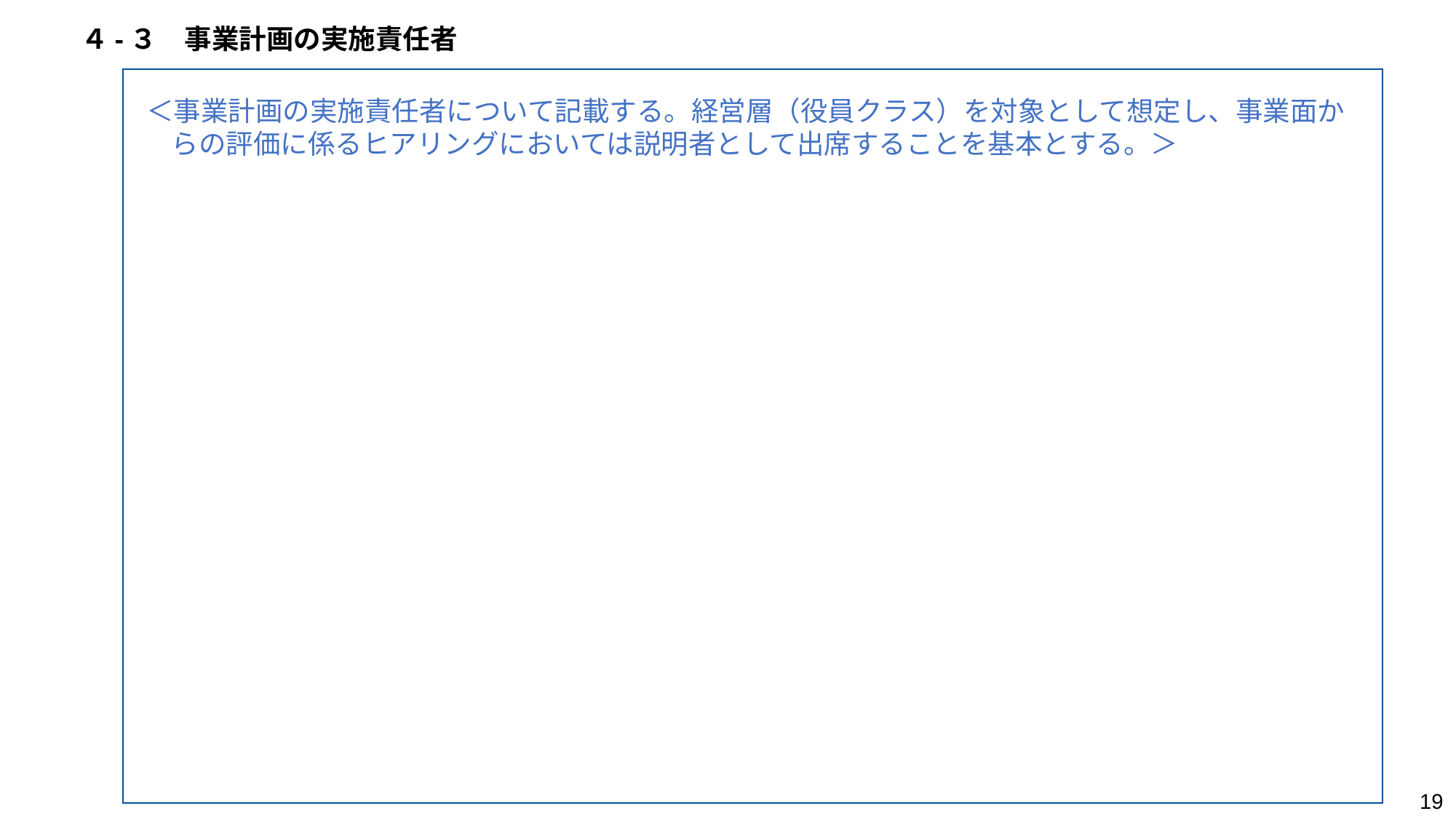

４-３　事業計画の実施責任者

＜事業計画の実施責任者について記載する。経営層（役員クラス）を対象として想定し、事業面からの評価に係るヒアリングにおいては説明者として出席することを基本とする。＞